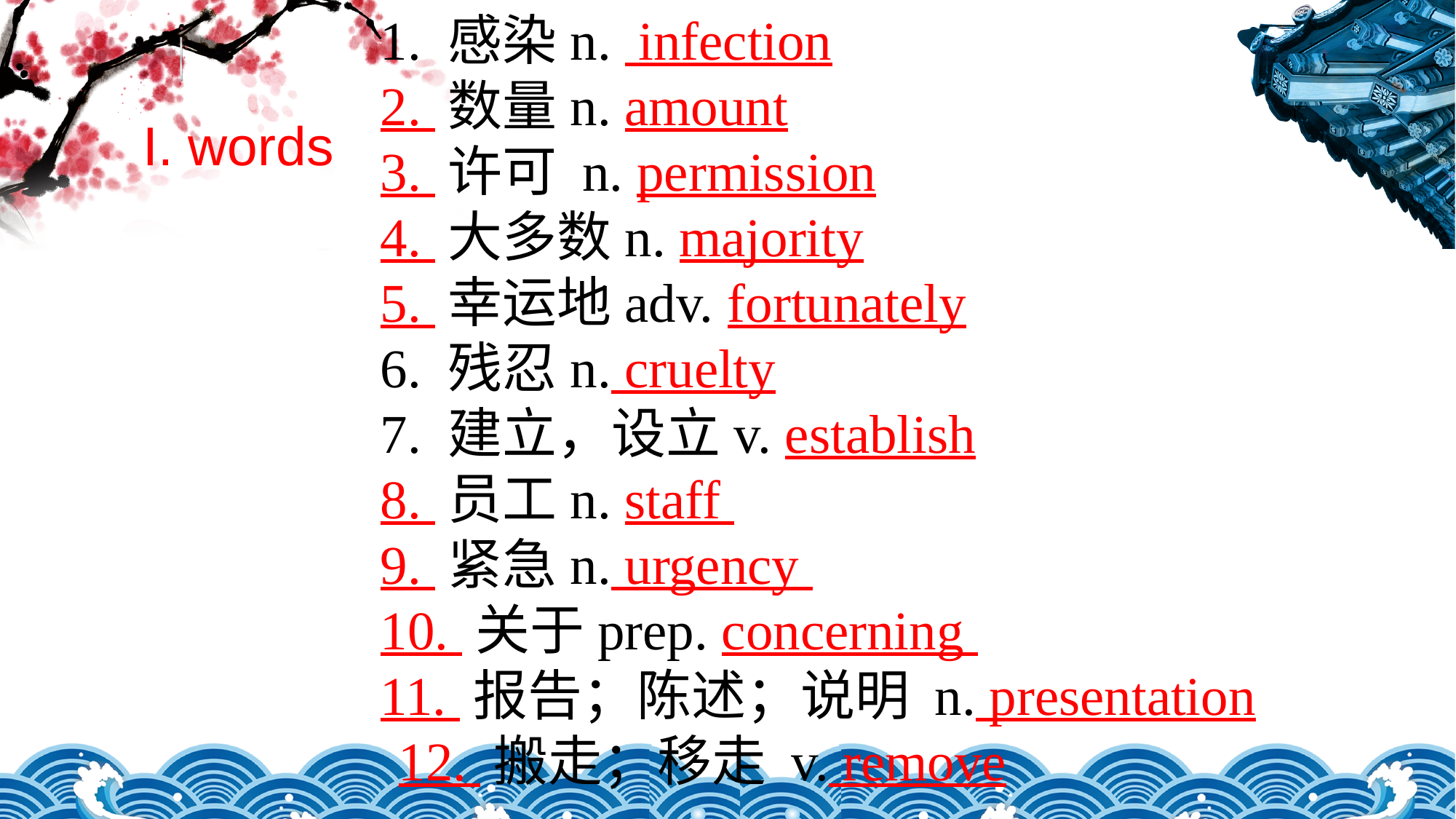

1. 感染n.  infection2. 数量n. amount3. 许可 n. permission4. 大多数n. majority5. 幸运地adv. fortunately 6. 残忍n. cruelty  7. 建立，设立v. establish8. 员工n. staff 9. 紧急n. urgency 10. 关于prep. concerning 11. 报告；陈述；说明 n. presentation12. 搬走；移走 v. remove
I. words